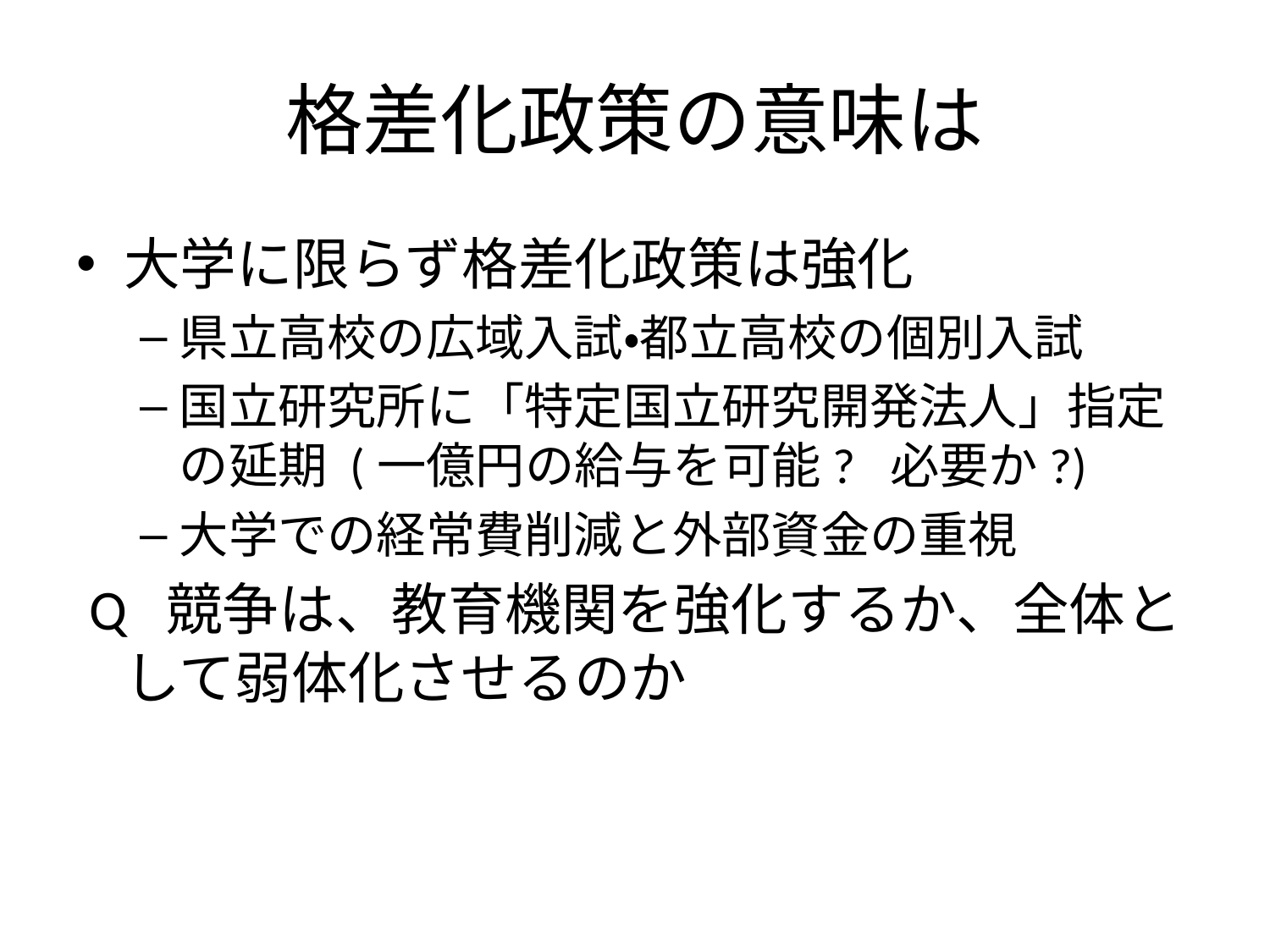

# 格差化政策の意味は
大学に限らず格差化政策は強化
県立高校の広域入試・都立高校の個別入試
国立研究所に「特定国立研究開発法人」指定の延期 (一億円の給与を可能?  必要か?)
大学での経常費削減と外部資金の重視
 Q  競争は、教育機関を強化するか、全体として弱体化させるのか